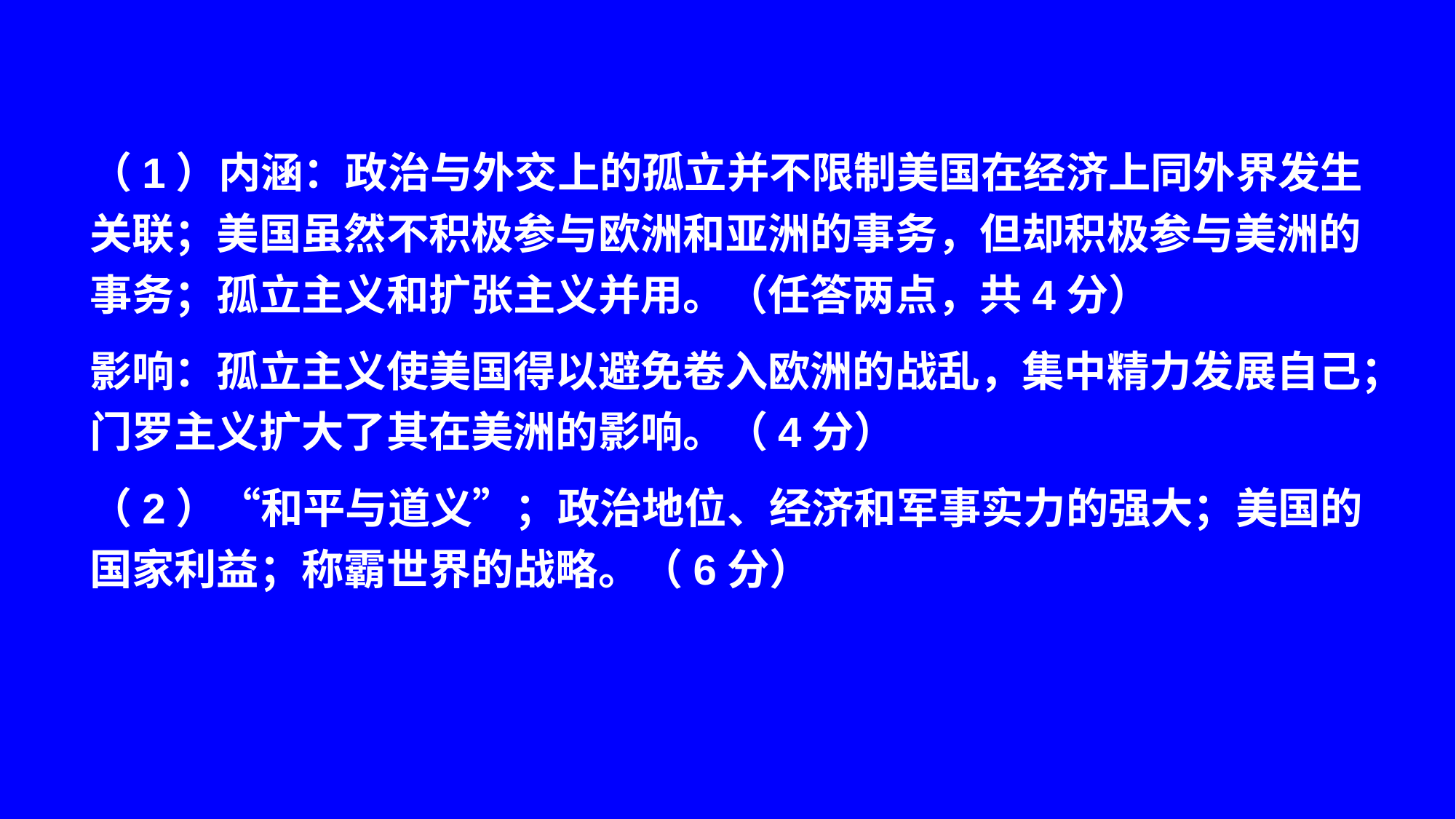

（1）内涵：政治与外交上的孤立并不限制美国在经济上同外界发生关联；美国虽然不积极参与欧洲和亚洲的事务，但却积极参与美洲的事务；孤立主义和扩张主义并用。（任答两点，共4分）
影响：孤立主义使美国得以避免卷入欧洲的战乱，集中精力发展自己；门罗主义扩大了其在美洲的影响。（4分）
（2）“和平与道义”；政治地位、经济和军事实力的强大；美国的国家利益；称霸世界的战略。（6分）